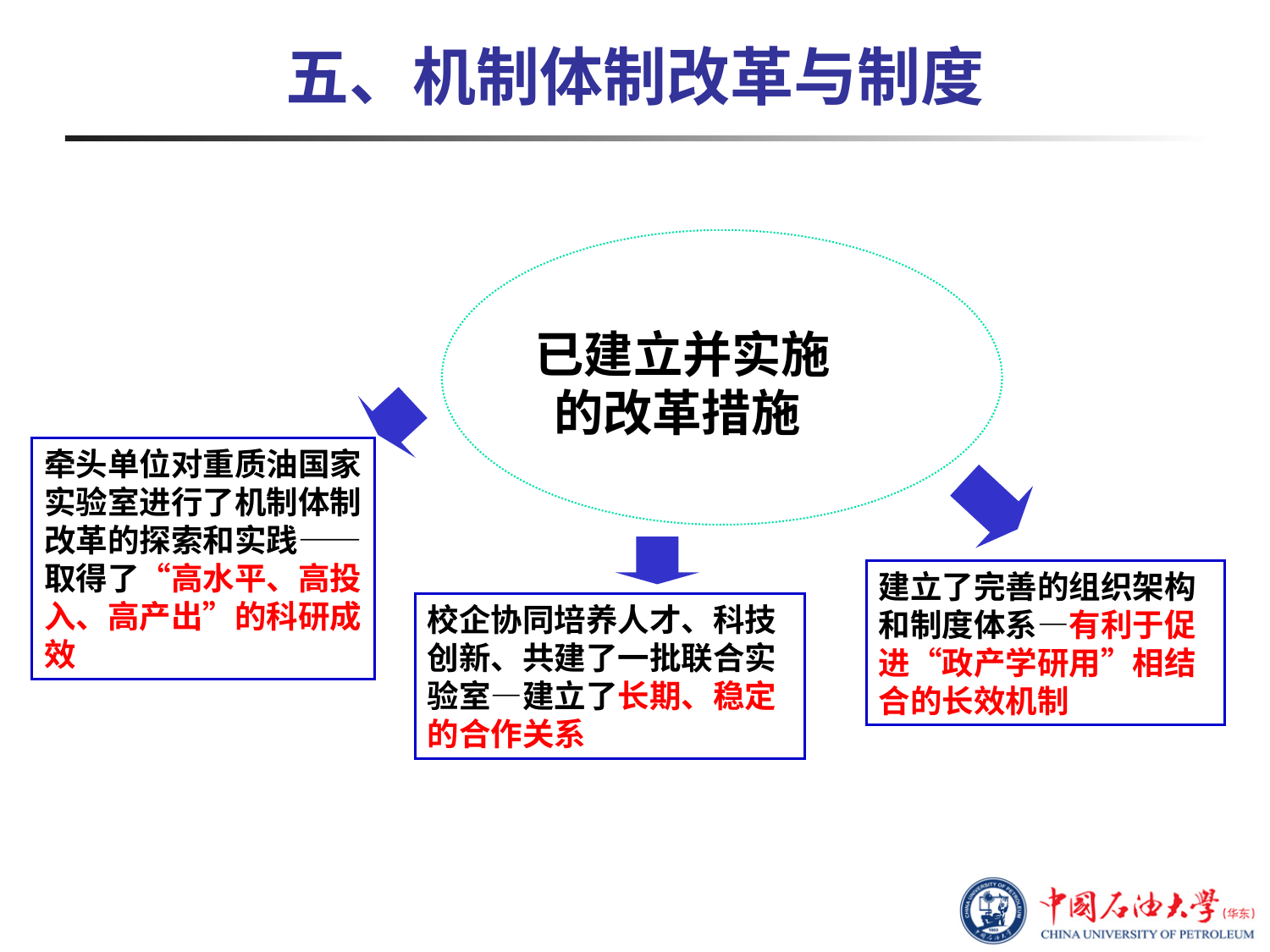

# 五、机制体制改革与制度

已建立并实施的改革措施

牵头单位对重质油国家实验室进行了机制体制改革的探索和实践——取得了“高水平、高投入、高产出”的科研成效

建立了完善的组织架构和制度体系—有利于促进“政产学研用”相结合的长效机制
校企协同培养人才、科技创新、共建了一批联合实验室—建立了长期、稳定的合作关系